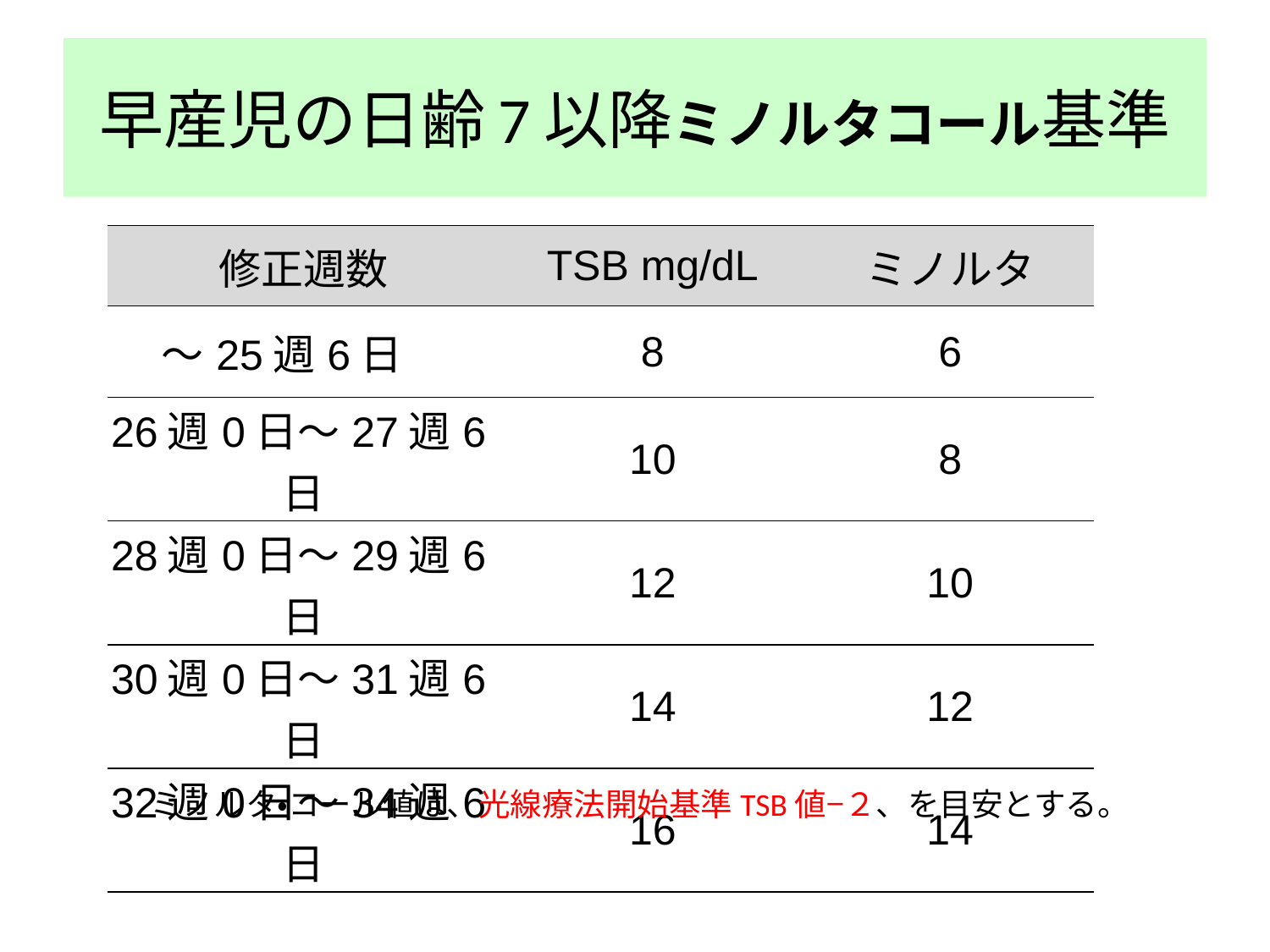

# 早産児の日齢7以降ミノルタコール基準
| 修正週数 | TSB mg/dL | ミノルタ |
| --- | --- | --- |
| ～25週6日 | 8 | 6 |
| 26週0日～27週6日 | 10 | 8 |
| 28週0日～29週6日 | 12 | 10 |
| 30週0日～31週6日 | 14 | 12 |
| 32週0日～34週6日 | 16 | 14 |
ミノルタ・コール値は、光線療法開始基準TSB値−２、を目安とする。